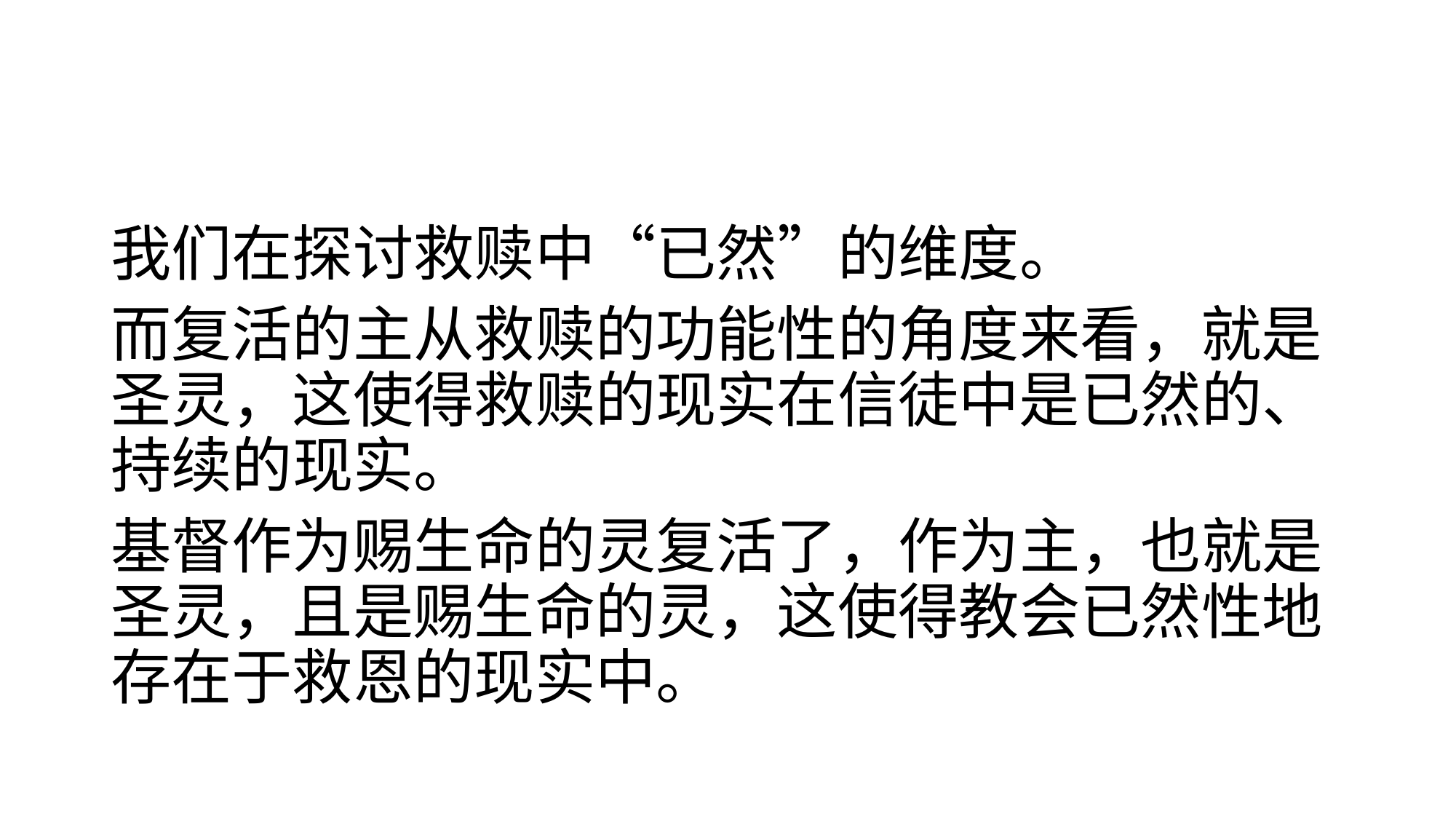

#
我们在探讨救赎中“已然”的维度。
而复活的主从救赎的功能性的角度来看，就是圣灵，这使得救赎的现实在信徒中是已然的、持续的现实。
基督作为赐生命的灵复活了，作为主，也就是圣灵，且是赐生命的灵，这使得教会已然性地存在于救恩的现实中。